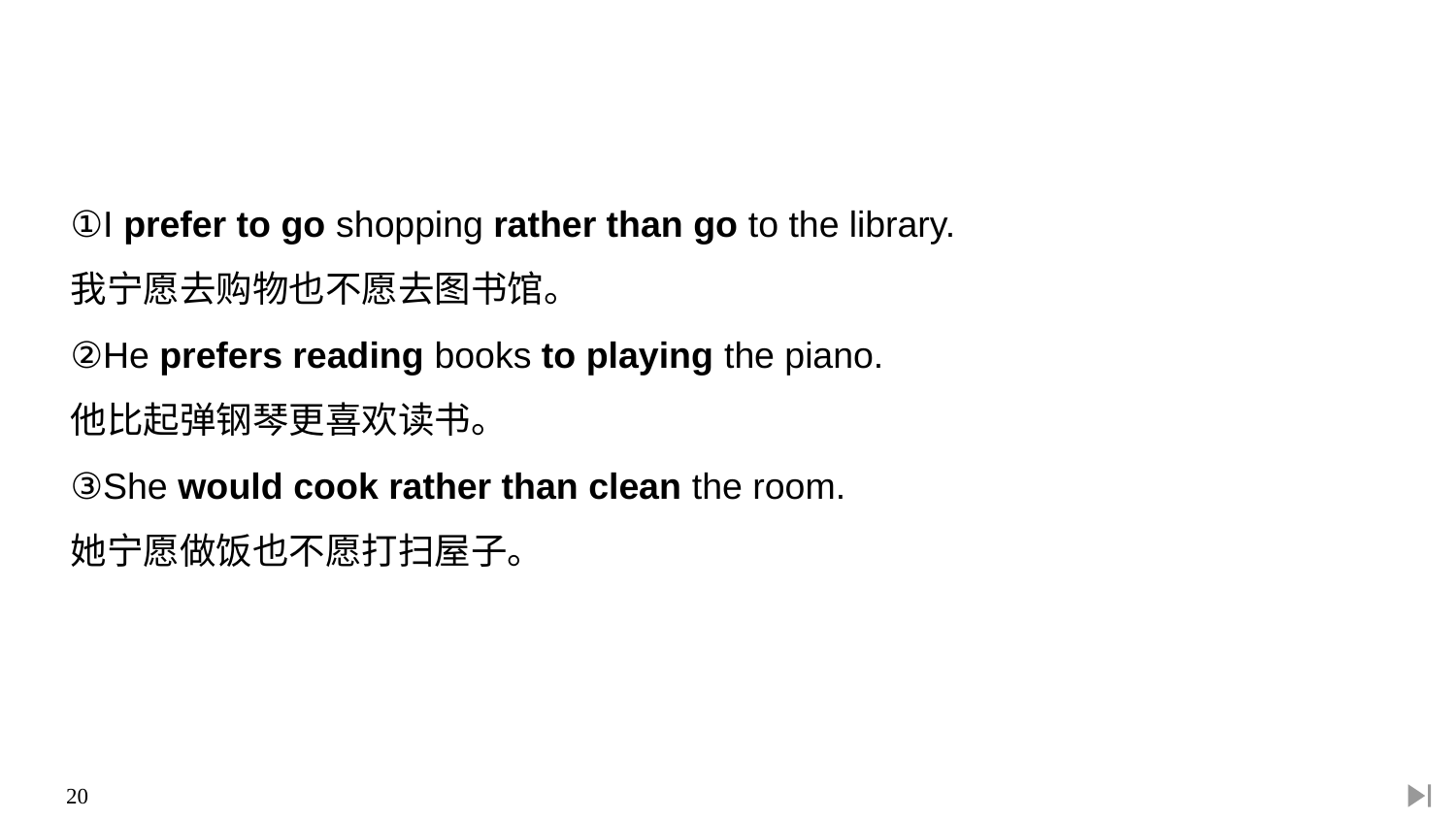

①I prefer to go shopping rather than go to the library.
我宁愿去购物也不愿去图书馆。
②He prefers reading books to playing the piano.
他比起弹钢琴更喜欢读书。
③She would cook rather than clean the room.
她宁愿做饭也不愿打扫屋子。